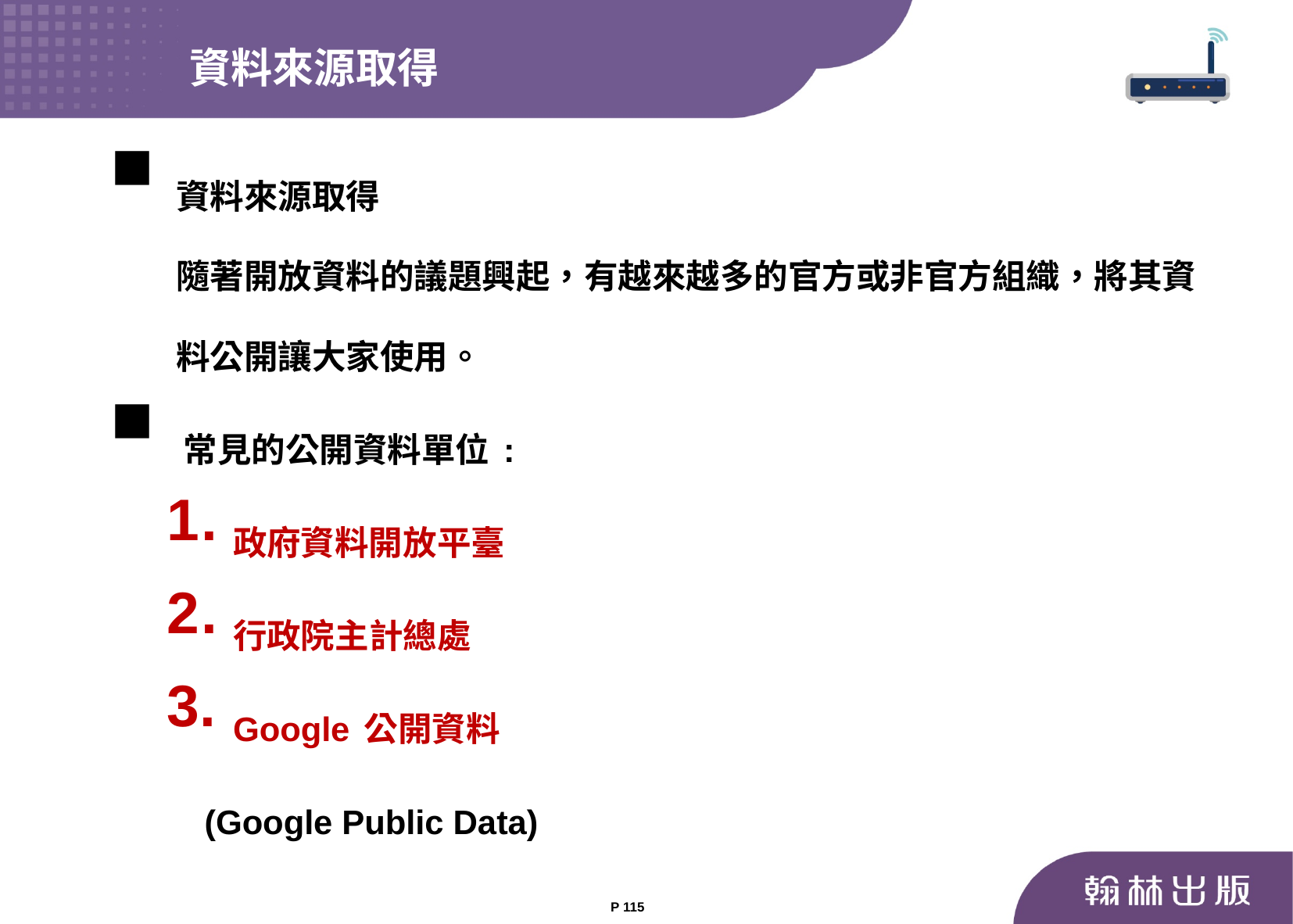

資料來源取得
資料來源取得
隨著開放資料的議題興起，有越來越多的官方或非官方組織，將其資料公開讓大家使用。
常見的公開資料單位:
政府資料開放平臺
行政院主計總處
Google公開資料
    (Google Public Data)
P 115